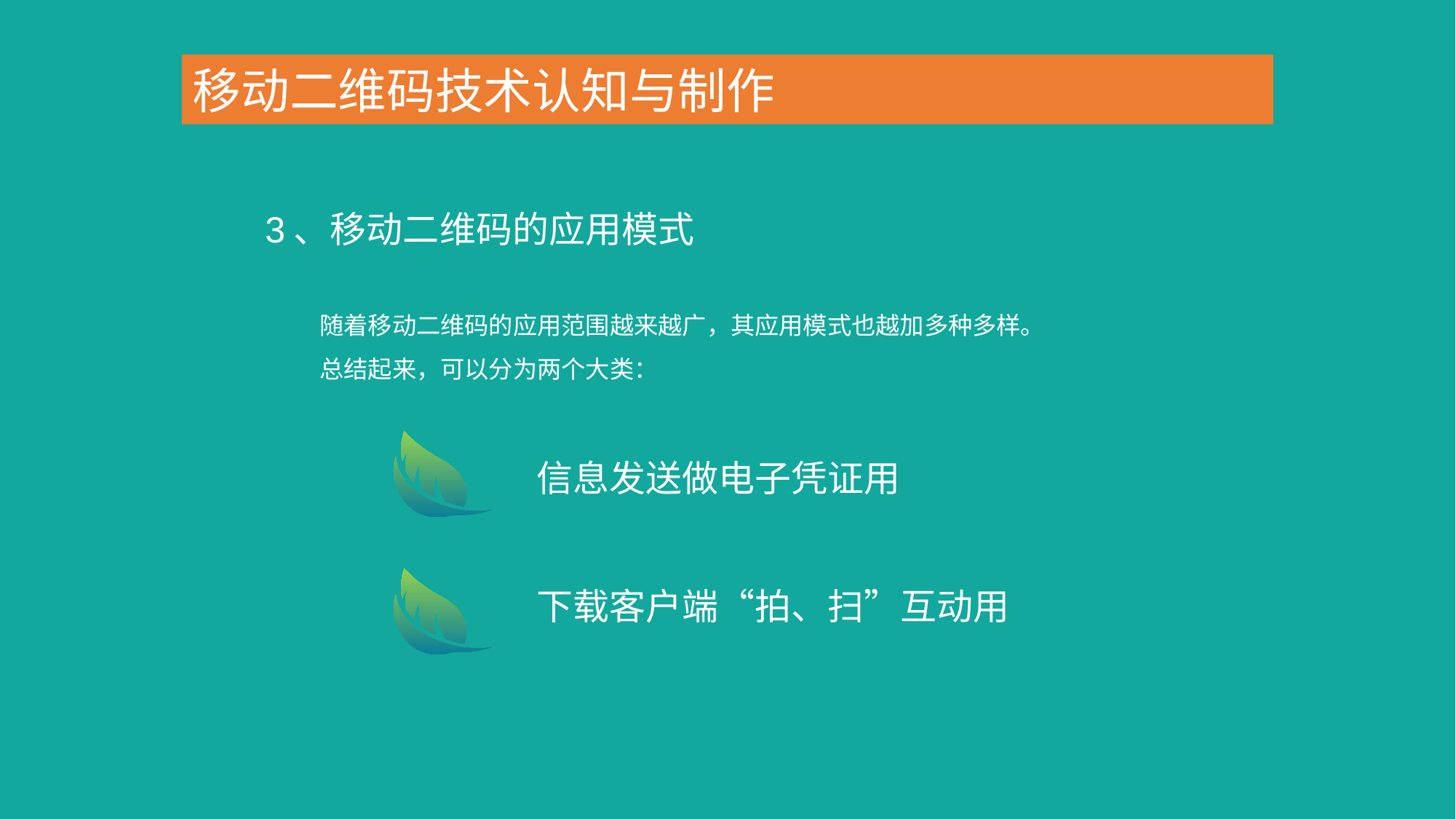

移动二维码技术认知与制作
3、移动二维码的应用模式
随着移动二维码的应用范围越来越广，其应用模式也越加多种多样。
总结起来，可以分为两个大类：
信息发送做电子凭证用

下载客户端“拍、扫”互动用